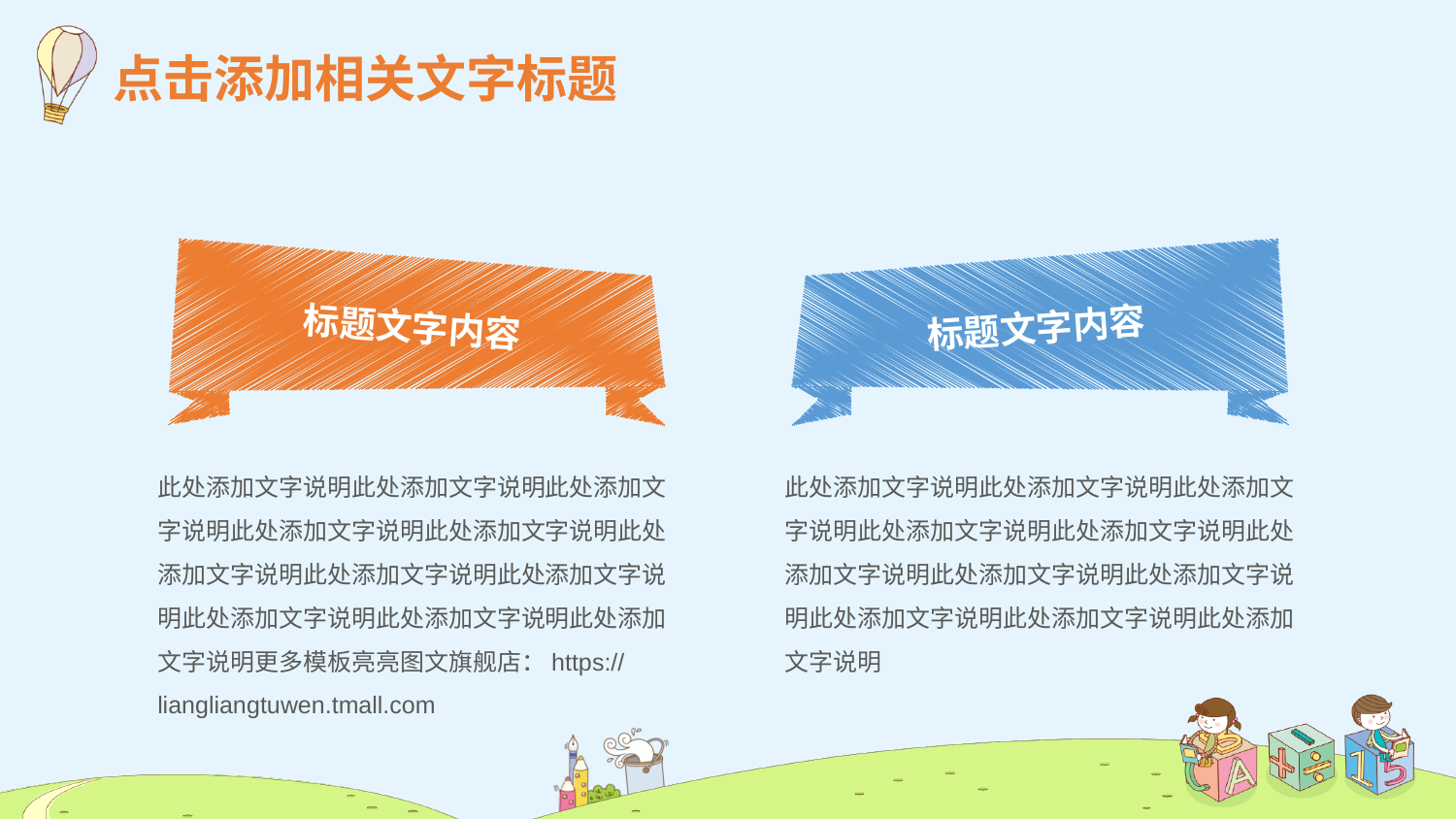

点击添加相关文字标题

标题文字内容
标题文字内容
此处添加文字说明此处添加文字说明此处添加文字说明此处添加文字说明此处添加文字说明此处添加文字说明此处添加文字说明此处添加文字说明此处添加文字说明此处添加文字说明此处添加文字说明更多模板亮亮图文旗舰店：https://liangliangtuwen.tmall.com
此处添加文字说明此处添加文字说明此处添加文字说明此处添加文字说明此处添加文字说明此处添加文字说明此处添加文字说明此处添加文字说明此处添加文字说明此处添加文字说明此处添加文字说明